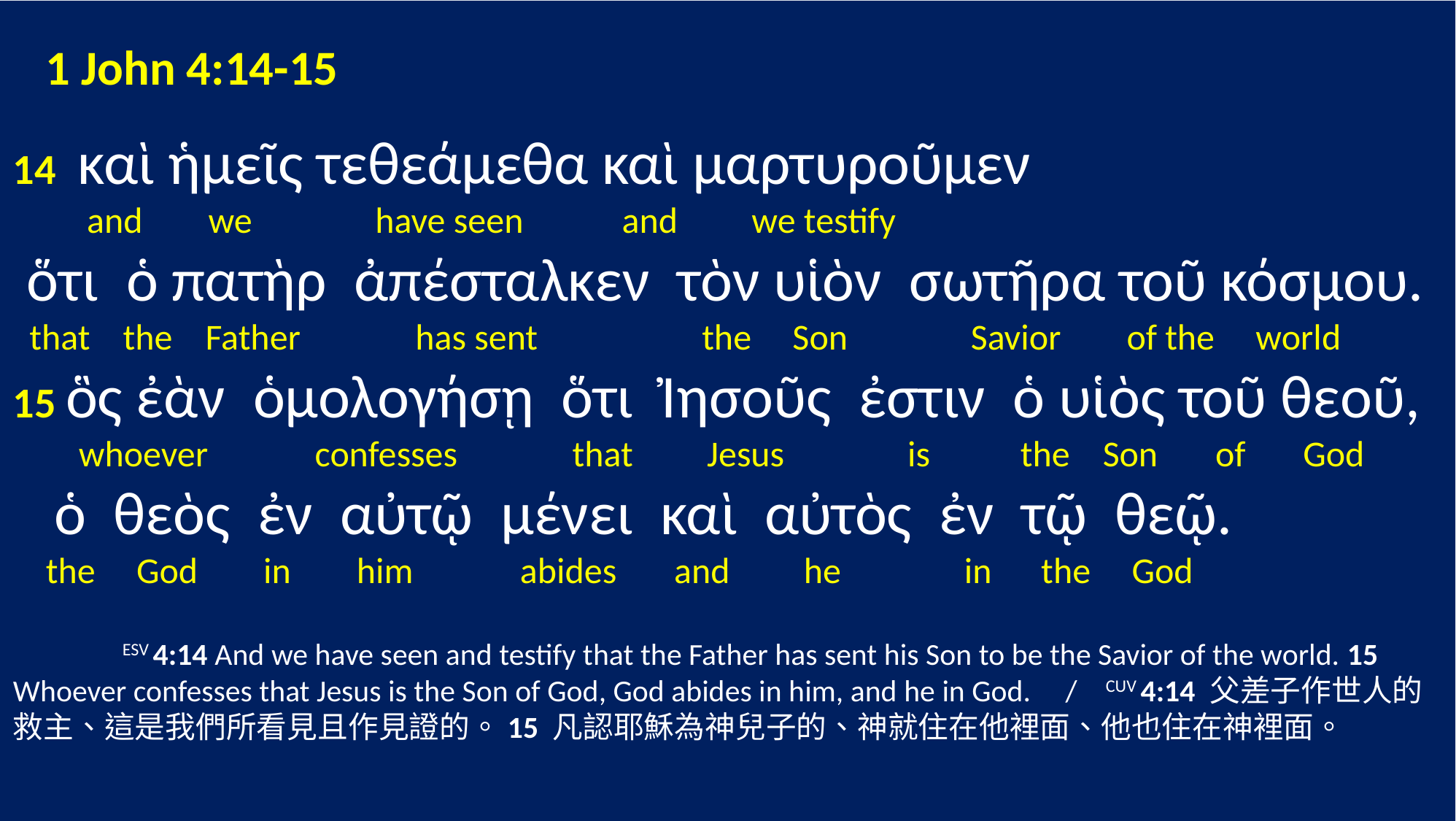

1 John 4:14-15

14  καὶ ἡμεῖς τεθεάμεθα καὶ μαρτυροῦμεν
         and        we               have seen            and         we testify
 ὅτι  ὁ πατὴρ  ἀπέσταλκεν  τὸν υἱὸν  σωτῆρα τοῦ κόσμου.
  that    the    Father              has sent                    the     Son               Savior        of the     world
15 ὃς ἐὰν  ὁμολογήσῃ  ὅτι  Ἰησοῦς  ἐστιν  ὁ υἱὸς τοῦ θεοῦ,
        whoever             confesses              that         Jesus               is           the    Son       of       God
   ὁ  θεὸς  ἐν  αὐτῷ  μένει  καὶ  αὐτὸς  ἐν  τῷ  θεῷ.
    the     God        in        him             abides       and         he               in      the     God

	ESV 4:14 And we have seen and testify that the Father has sent his Son to be the Savior of the world. 15 Whoever confesses that Jesus is the Son of God, God abides in him, and he in God.     /    CUV 4:14 父差子作世人的救主、這是我們所看見且作見證的。15 凡認耶穌為神兒子的、神就住在他裡面、他也住在神裡面。